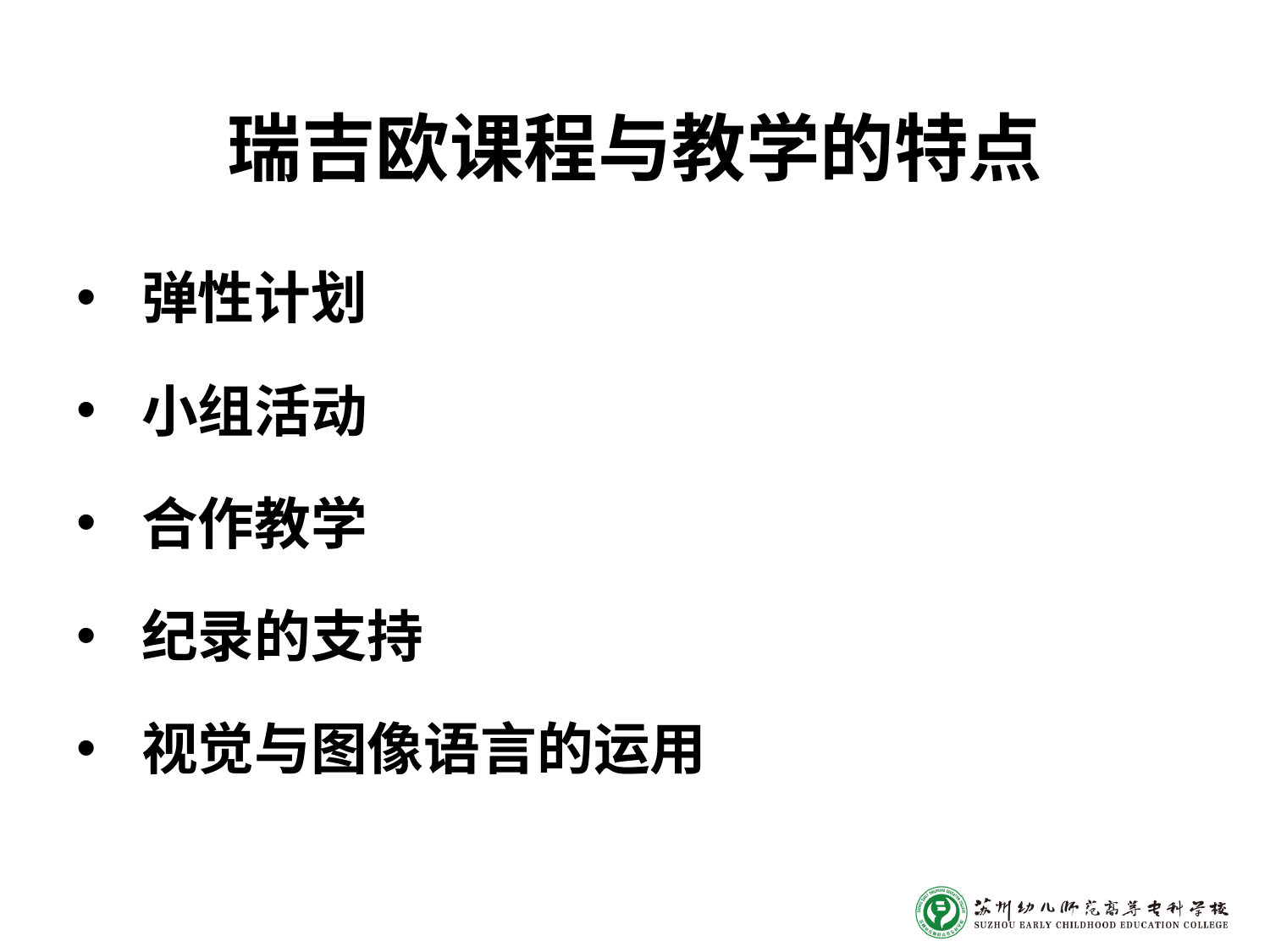

瑞吉欧课程与教学的特点
弹性计划
小组活动
合作教学
纪录的支持
视觉与图像语言的运用